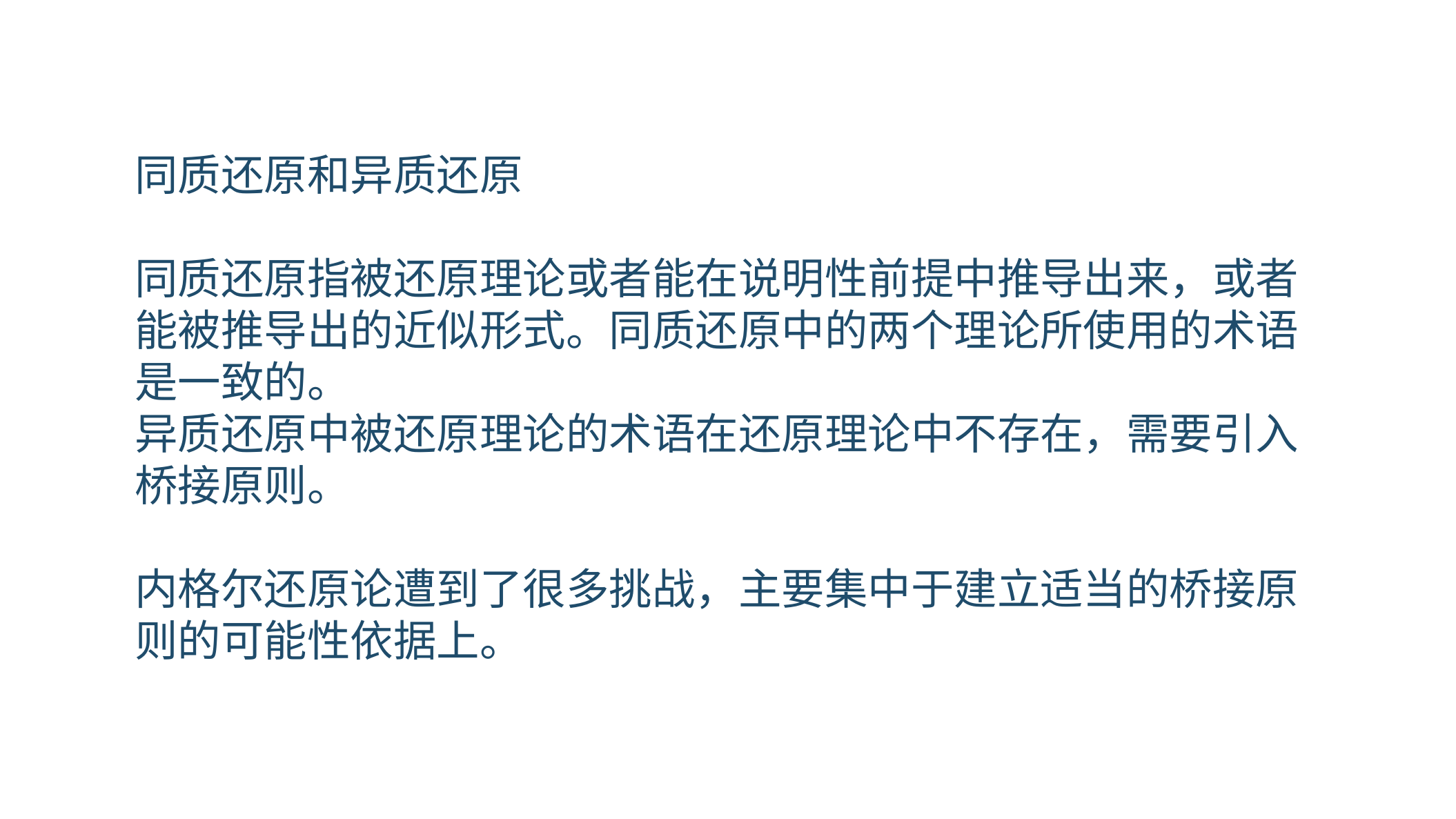

同质还原和异质还原

同质还原指被还原理论或者能在说明性前提中推导出来，或者能被推导出的近似形式。同质还原中的两个理论所使用的术语是一致的。
异质还原中被还原理论的术语在还原理论中不存在，需要引入桥接原则。

内格尔还原论遭到了很多挑战，主要集中于建立适当的桥接原则的可能性依据上。